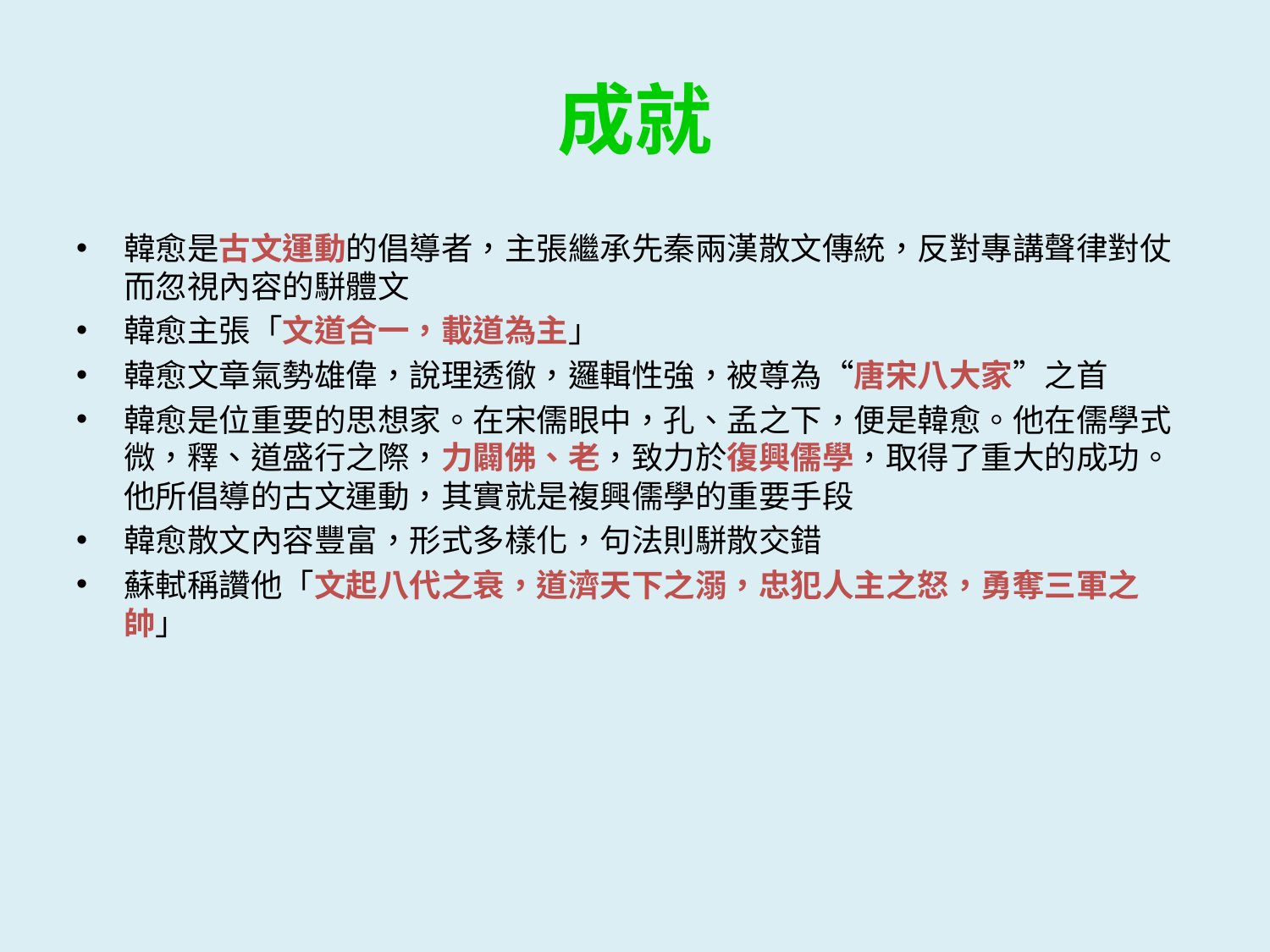

# 成就
韓愈是古文運動的倡導者，主張繼承先秦兩漢散文傳統，反對專講聲律對仗而忽視內容的駢體文
韓愈主張「文道合一，載道為主」
韓愈文章氣勢雄偉，說理透徹，邏輯性強，被尊為“唐宋八大家”之首
韓愈是位重要的思想家。在宋儒眼中，孔、孟之下，便是韓愈。他在儒學式微，釋、道盛行之際，力闢佛、老，致力於復興儒學，取得了重大的成功。他所倡導的古文運動，其實就是複興儒學的重要手段
韓愈散文內容豐富，形式多樣化，句法則駢散交錯
蘇軾稱讚他「文起八代之衰，道濟天下之溺，忠犯人主之怒，勇奪三軍之帥」